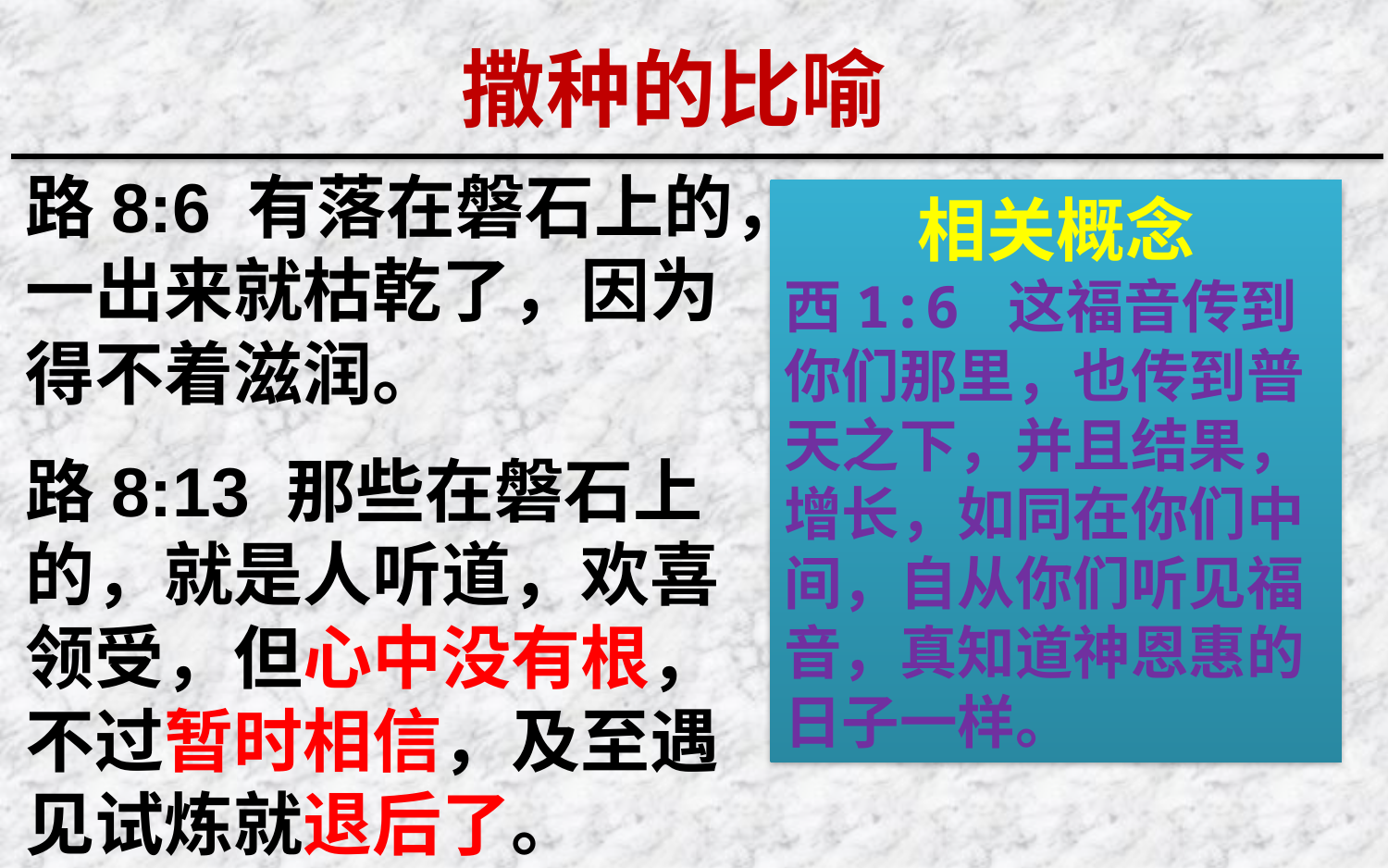

撒种的比喻
路8:6 有落在磐石上的，一出来就枯乾了，因为得不着滋润。
路8:13 那些在磐石上的，就是人听道，欢喜领受，但心中没有根，不过暂时相信，及至遇见试炼就退后了。
相关概念
西1:6 这福音传到你们那里，也传到普天之下，并且结果，增长，如同在你们中间，自从你们听见福音，真知道神恩惠的日子一样。